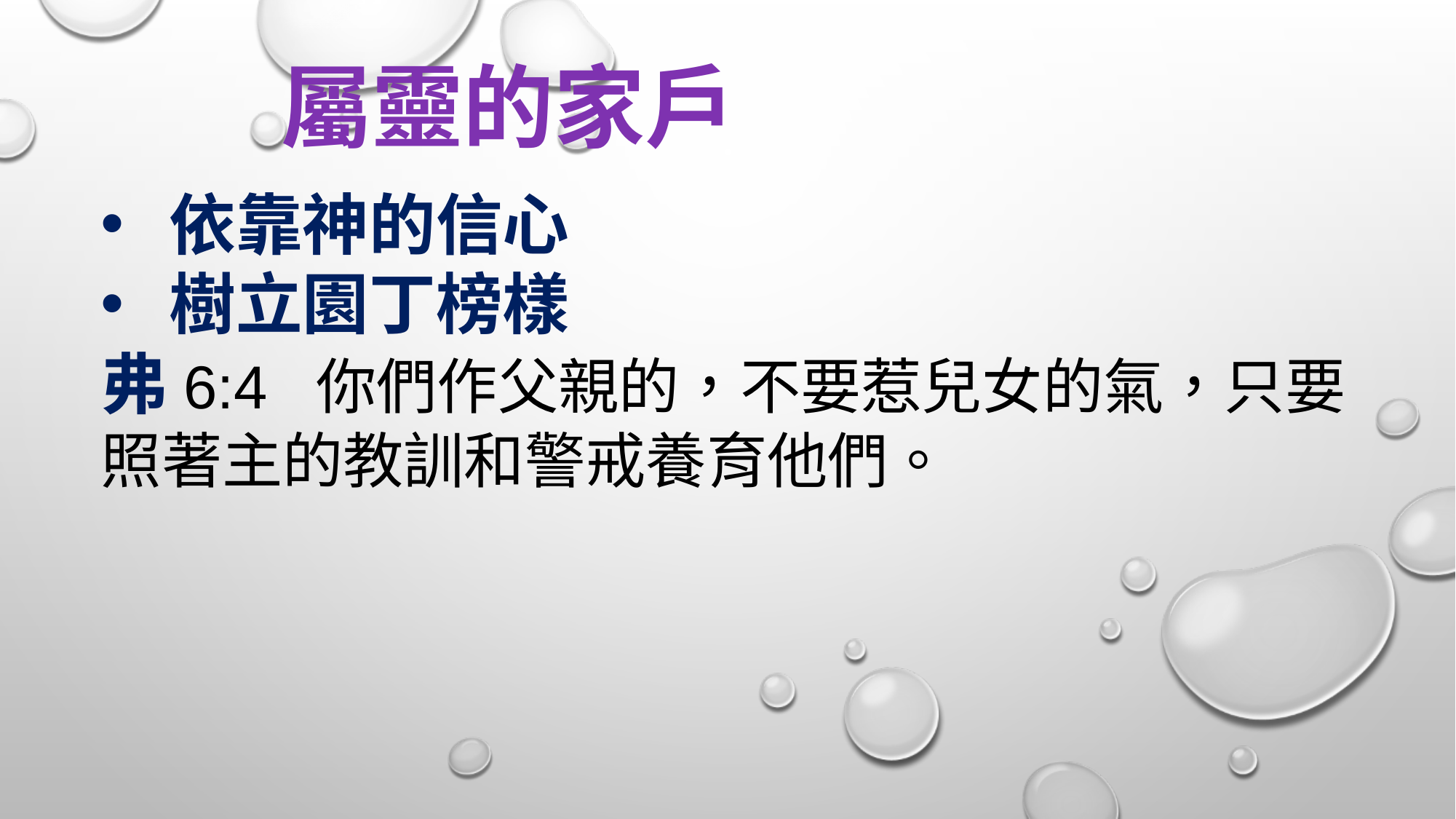

屬靈的家戶
依靠神的信心
樹立園丁榜樣
弗6:4  你們作父親的，不要惹兒女的氣，只要照著主的教訓和警戒養育他們。